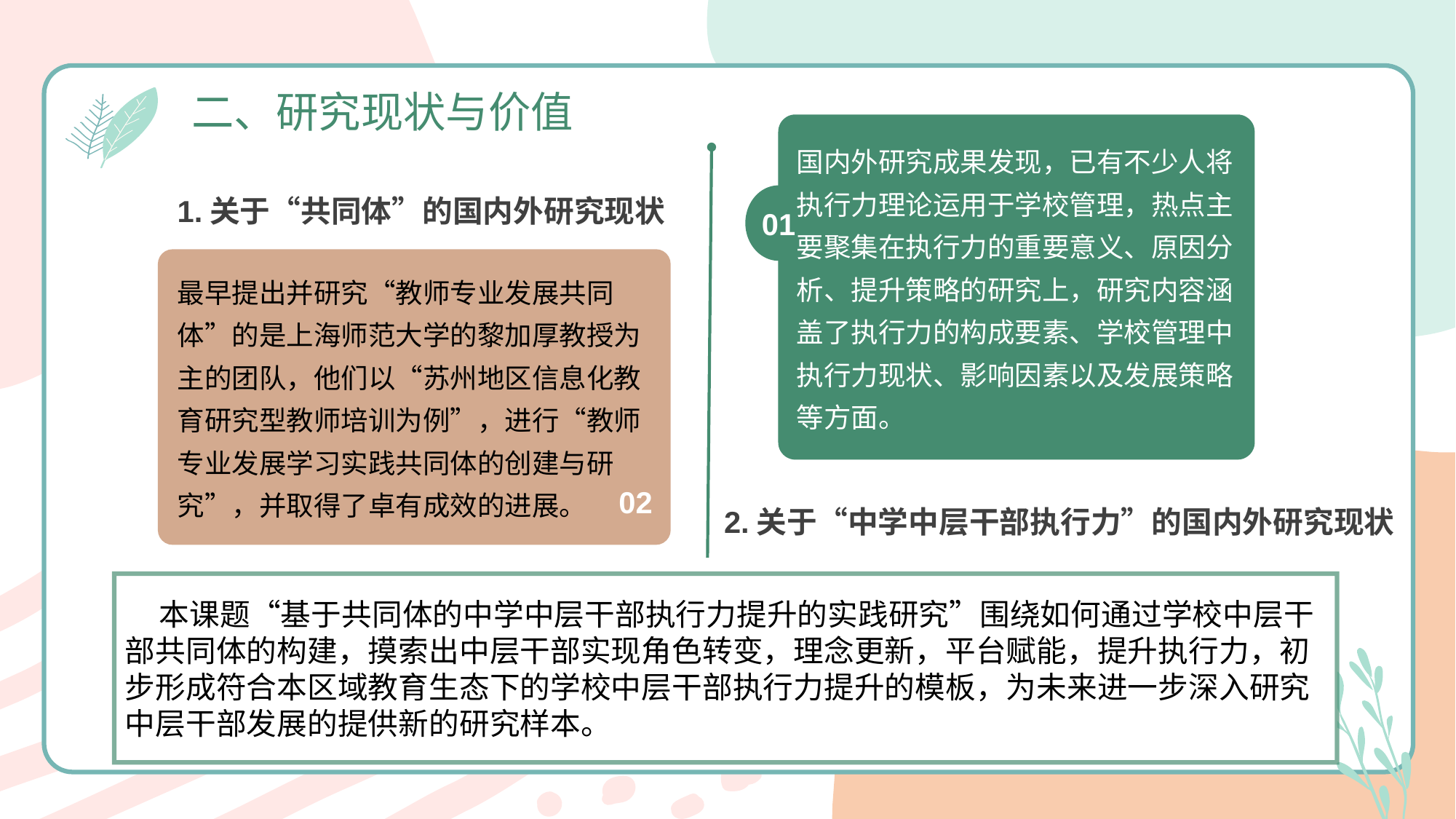

二、研究现状与价值

01

02
国内外研究成果发现，已有不少人将执行力理论运用于学校管理，热点主要聚集在执行力的重要意义、原因分析、提升策略的研究上，研究内容涵盖了执行力的构成要素、学校管理中执行力现状、影响因素以及发展策略等方面。
1.关于“共同体”的国内外研究现状
最早提出并研究“教师专业发展共同体”的是上海师范大学的黎加厚教授为主的团队，他们以“苏州地区信息化教育研究型教师培训为例”，进行“教师专业发展学习实践共同体的创建与研究”，并取得了卓有成效的进展。
2.关于“中学中层干部执行力”的国内外研究现状
    本课题“基于共同体的中学中层干部执行力提升的实践研究”围绕如何通过学校中层干部共同体的构建，摸索出中层干部实现角色转变，理念更新，平台赋能，提升执行力，初步形成符合本区域教育生态下的学校中层干部执行力提升的模板，为未来进一步深入研究中层干部发展的提供新的研究样本。